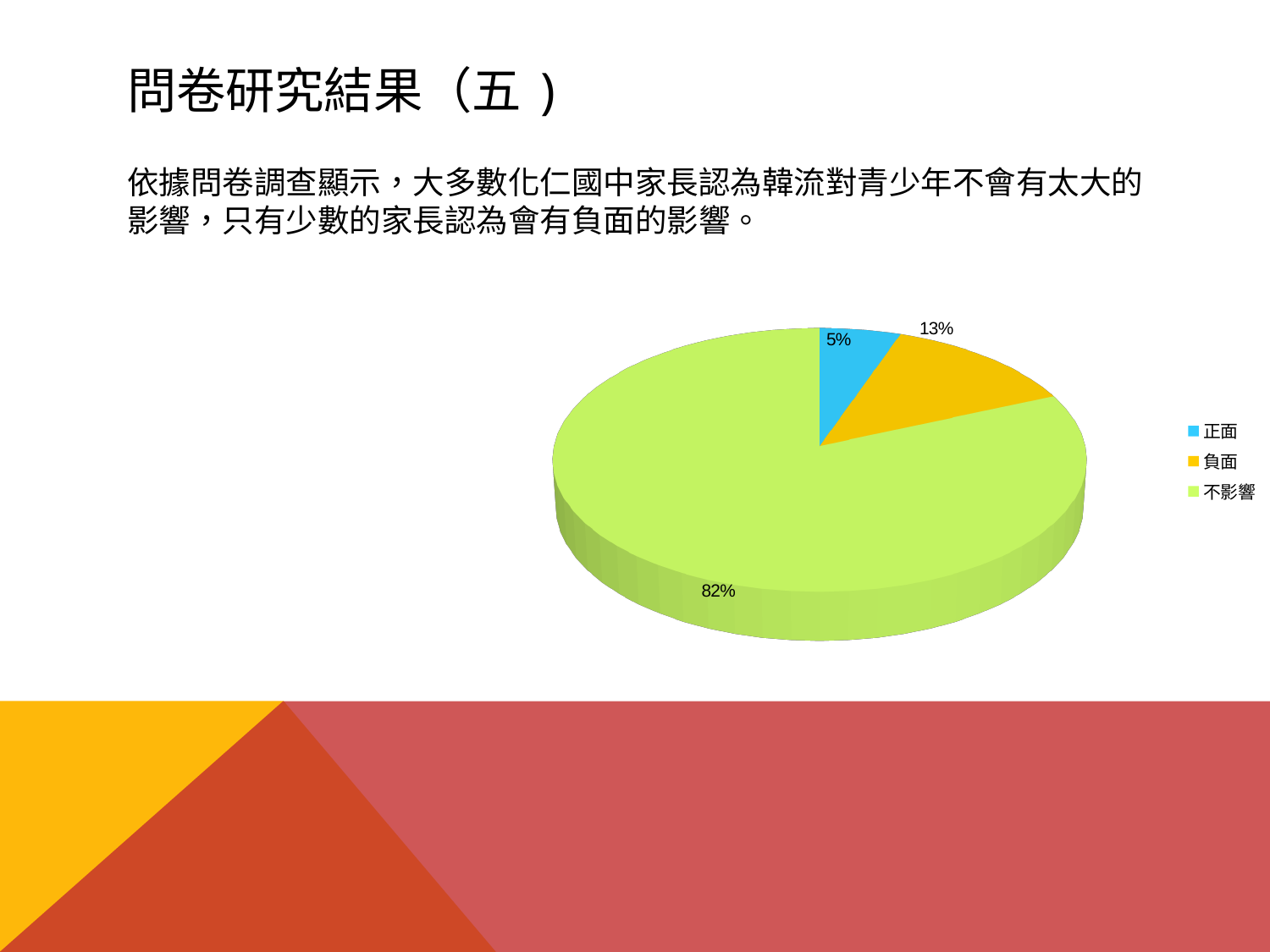

# 問卷研究結果（五)
依據問卷調查顯示，大多數化仁國中家長認為韓流對青少年不會有太大的影響，只有少數的家長認為會有負面的影響。

[unsupported chart]